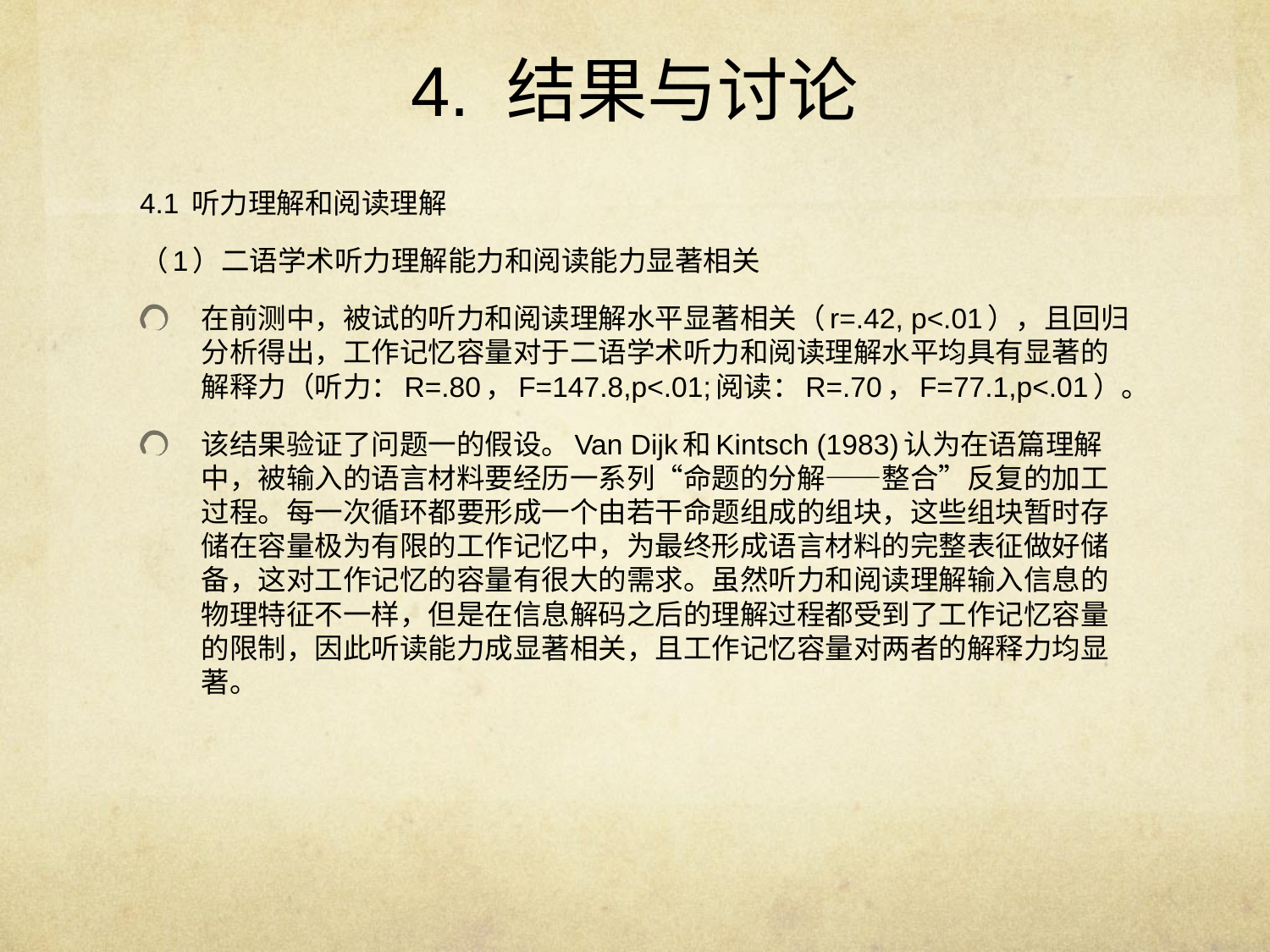

# 4. 结果与讨论
4.1 听力理解和阅读理解
（1）二语学术听力理解能力和阅读能力显著相关
在前测中，被试的听力和阅读理解水平显著相关（r=.42, p<.01），且回归分析得出，工作记忆容量对于二语学术听力和阅读理解水平均具有显著的解释力（听力：R=.80，F=147.8,p<.01;阅读：R=.70，F=77.1,p<.01）。
该结果验证了问题一的假设。Van Dijk和Kintsch (1983)认为在语篇理解中，被输入的语言材料要经历一系列“命题的分解——整合”反复的加工过程。每一次循环都要形成一个由若干命题组成的组块，这些组块暂时存储在容量极为有限的工作记忆中，为最终形成语言材料的完整表征做好储备，这对工作记忆的容量有很大的需求。虽然听力和阅读理解输入信息的物理特征不一样，但是在信息解码之后的理解过程都受到了工作记忆容量的限制，因此听读能力成显著相关，且工作记忆容量对两者的解释力均显著。